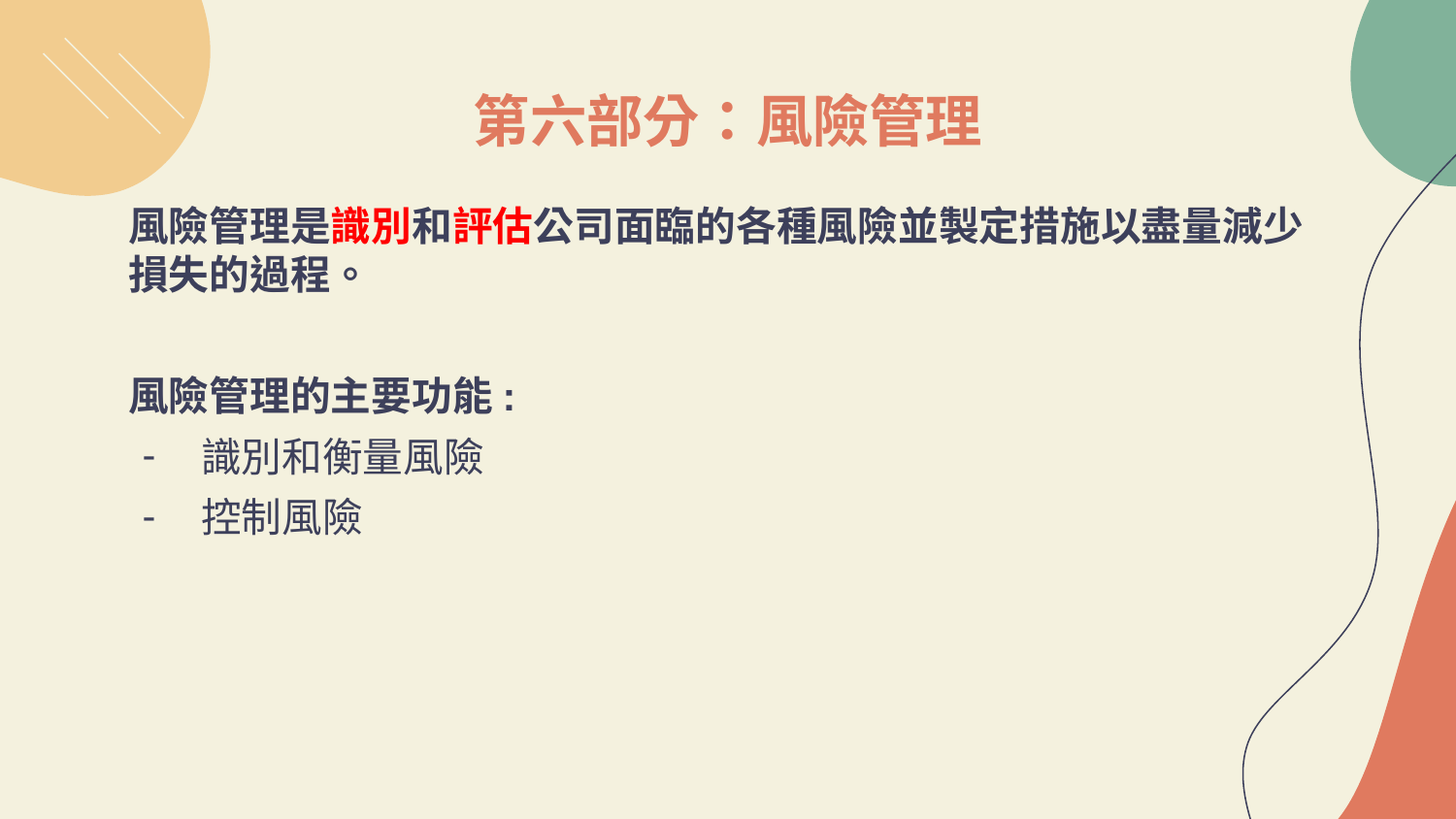

# 第六部分：風險管理
風險管理是識別和評估公司面臨的各種風險並製定措施以盡量減少損失的過程。

風險管理的主要功能:
識別和衡量風險
控制風險